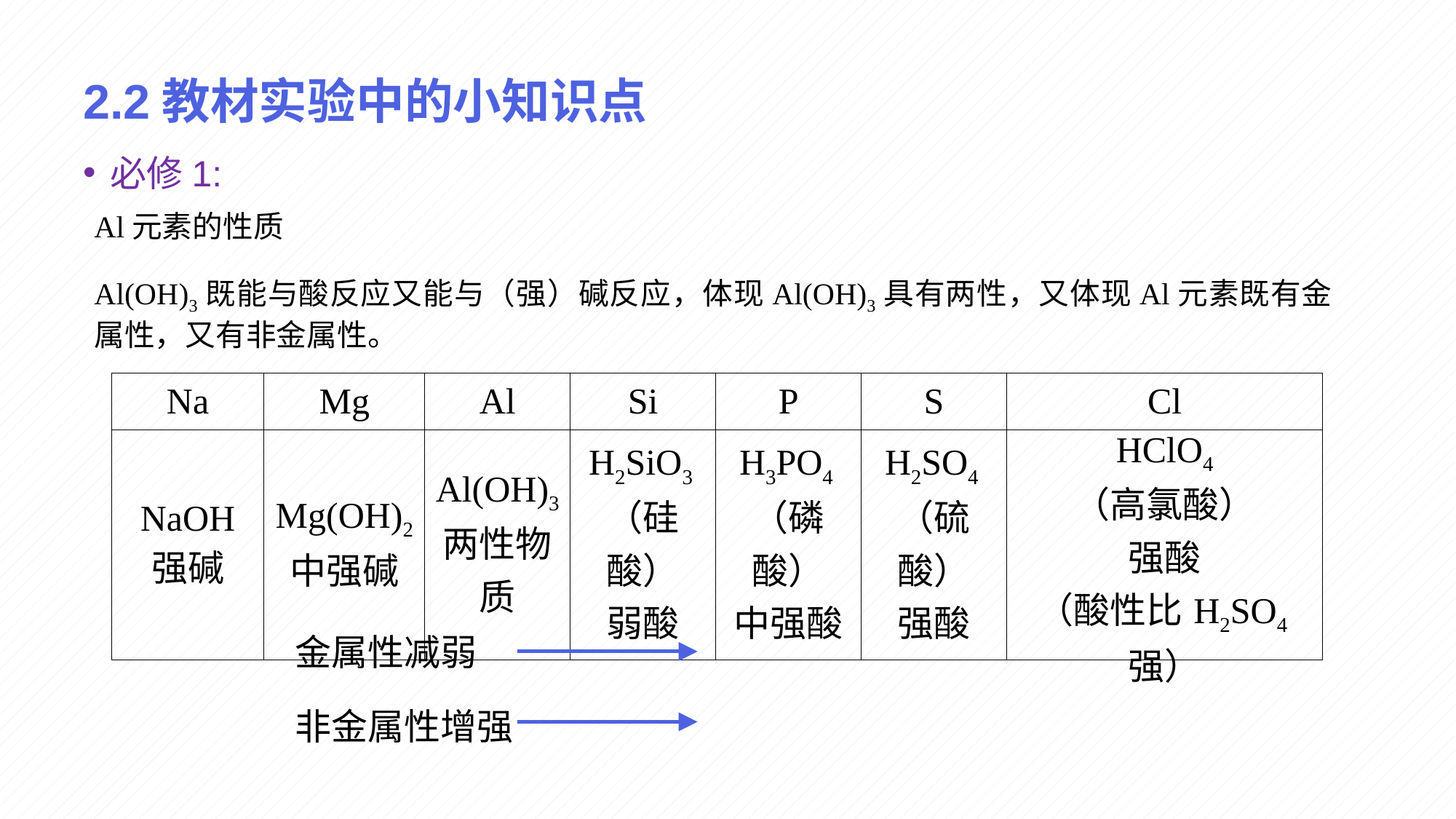

# 2.2教材实验中的小知识点
必修1:
Al元素的性质
Al(OH)3既能与酸反应又能与（强）碱反应，体现Al(OH)3具有两性，又体现Al元素既有金属性，又有非金属性。
| Na | Mg | Al | Si | P | S | Cl |
| --- | --- | --- | --- | --- | --- | --- |
| NaOH 强碱 | Mg(OH)2 中强碱 | Al(OH)3 两性物质 | H2SiO3（硅酸） 弱酸 | H3PO4（磷酸） 中强酸 | H2SO4（硫酸） 强酸 | HClO4 （高氯酸） 强酸 （酸性比H2SO4强） |
金属性减弱
非金属性增强